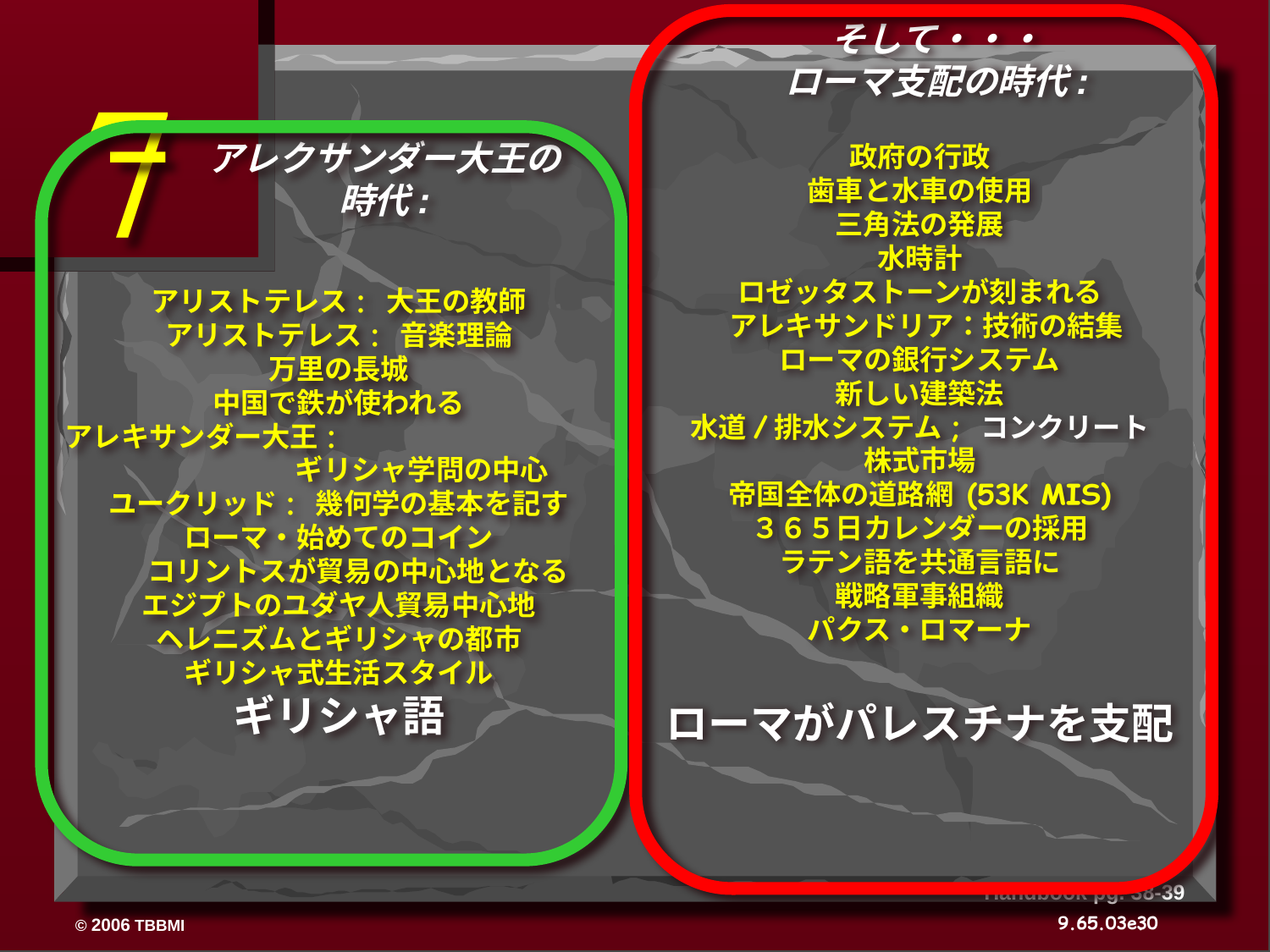

そして・・・
ローマ支配の時代:

7

政府の行政
歯車と水車の使用
三角法の発展
水時計
ロゼッタストーンが刻まれる
 アレキサンドリア：技術の結集
ローマの銀行システム
新しい建築法
水道/排水システム; コンクリート
株式市場
帝国全体の道路網 (53K MIS)
３６５日カレンダーの採用
ラテン語を共通言語に
戦略軍事組織
パクス・ロマーナ

ローマがパレスチナを支配

アレクサンダー大王の
時代:
アリストテレス: 大王の教師
アリストテレス: 音楽理論
万里の長城
中国で鉄が使われる
  アレキサンダー大王:                                      ギリシャ学問の中心
ユークリッド: 幾何学の基本を記す
ローマ・始めてのコイン
     コリントスが貿易の中心地となる
エジプトのユダヤ人貿易中心地
ヘレニズムとギリシャの都市
ギリシャ式生活スタイル
ギリシャ語
Handbook pg. 38-39
30